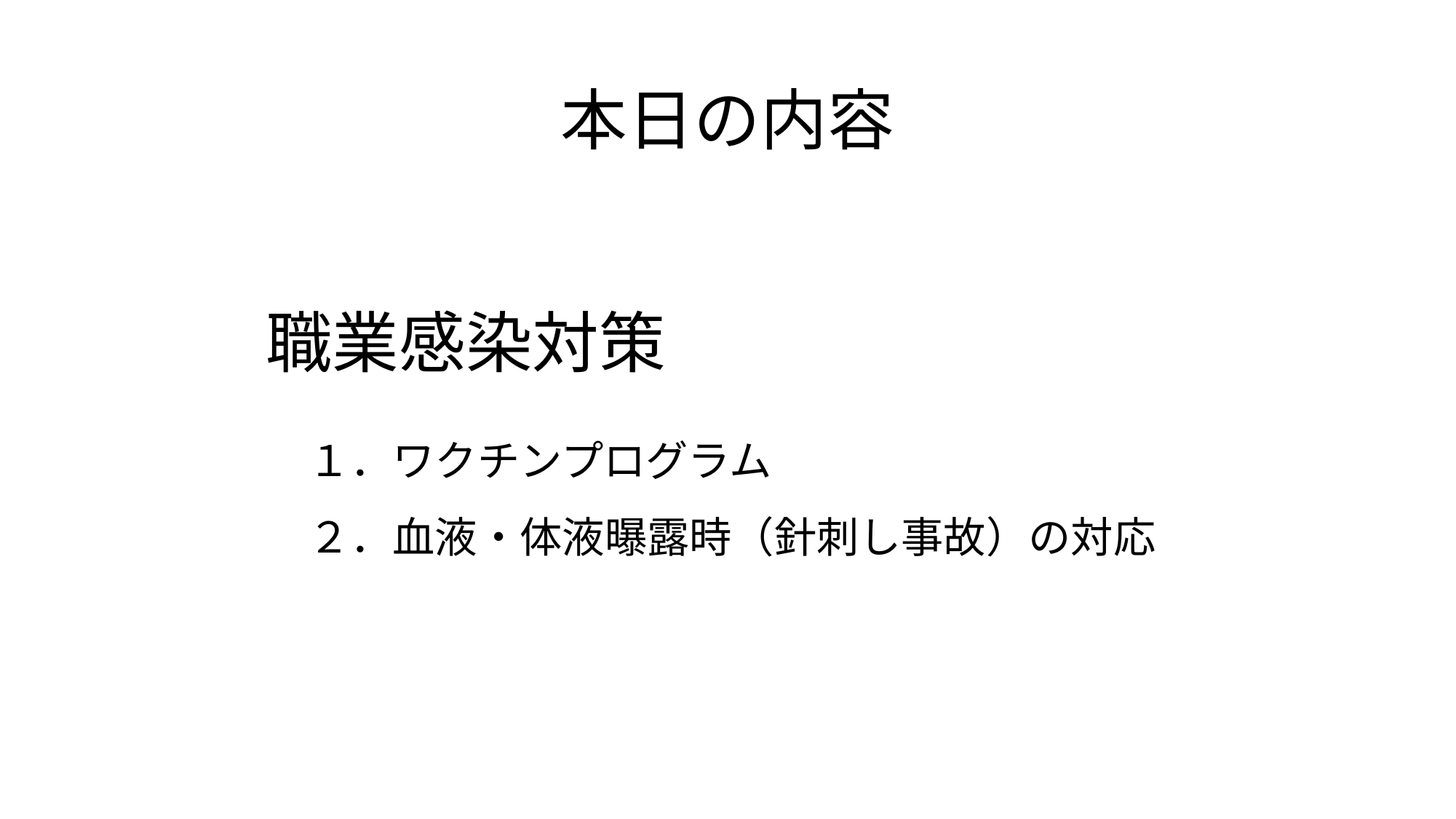

# 本日の内容
職業感染対策

　１．ワクチンプログラム
　２．血液・体液曝露時（針刺し事故）の対応